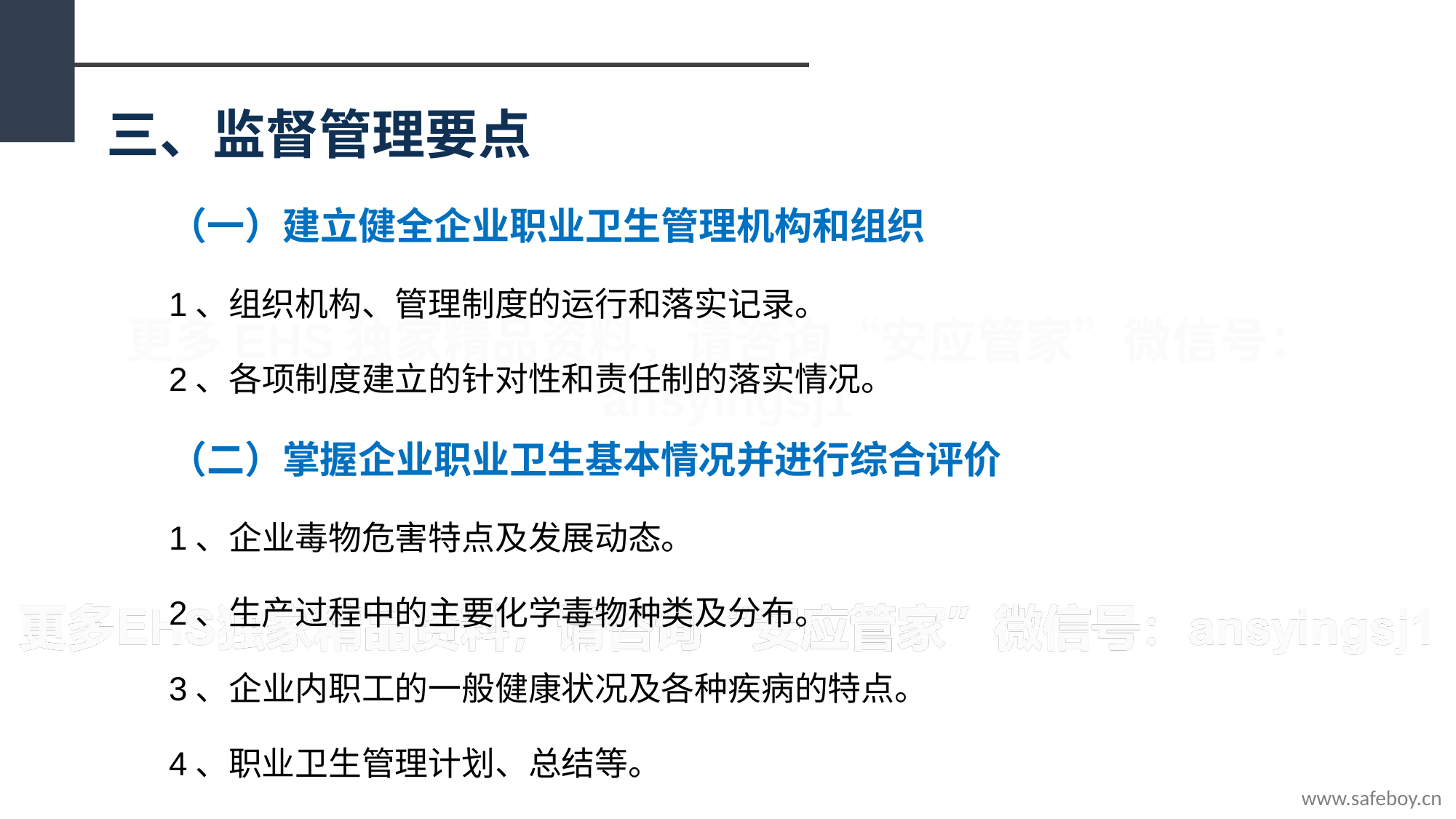

三、监督管理要点
（一）建立健全企业职业卫生管理机构和组织
1、组织机构、管理制度的运行和落实记录。
2、各项制度建立的针对性和责任制的落实情况。
（二）掌握企业职业卫生基本情况并进行综合评价
1、企业毒物危害特点及发展动态。
2、生产过程中的主要化学毒物种类及分布。
3、企业内职工的一般健康状况及各种疾病的特点。
4、职业卫生管理计划、总结等。